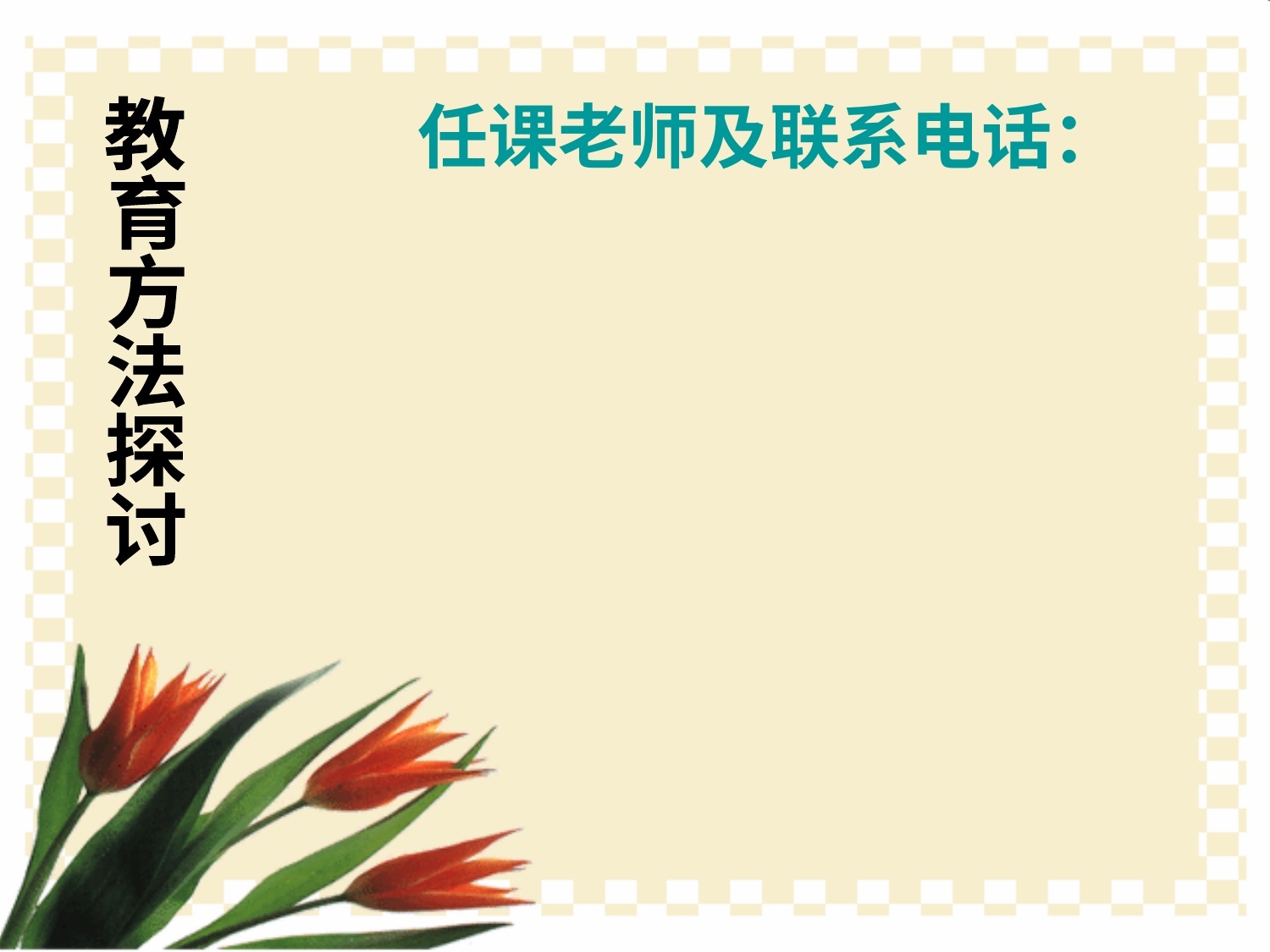

任课老师及联系电话：
教
育
方
法
探
讨